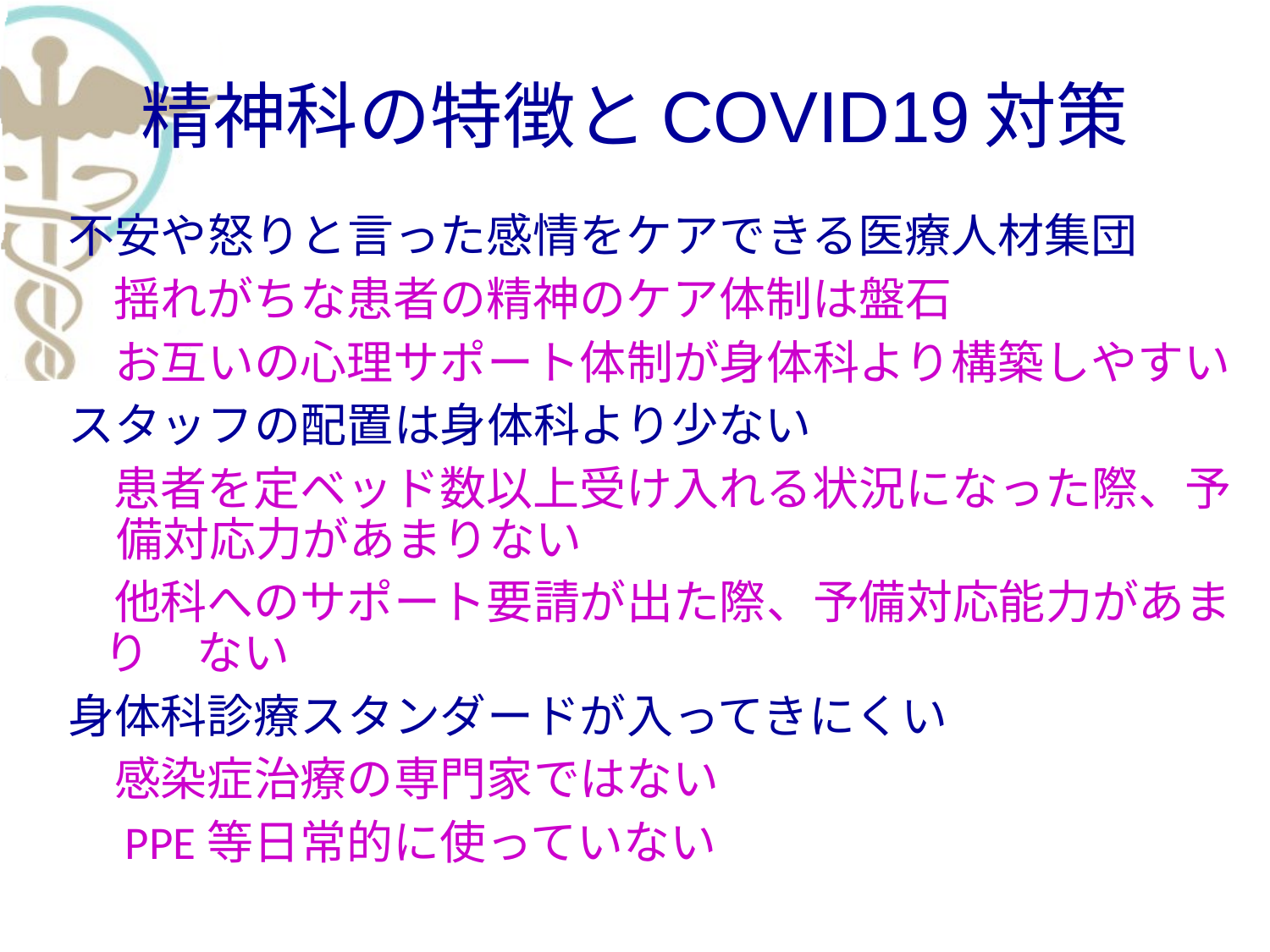

精神科の特徴とCOVID19対策
不安や怒りと言った感情をケアできる医療人材集団
　揺れがちな患者の精神のケア体制は盤石
　お互いの心理サポート体制が身体科より構築しやすい
スタッフの配置は身体科より少ない
　患者を定ベッド数以上受け入れる状況になった際、予備対応力があまりない
　他科へのサポート要請が出た際、予備対応能力があまり　ない
身体科診療スタンダードが入ってきにくい
　感染症治療の専門家ではない
　PPE等日常的に使っていない